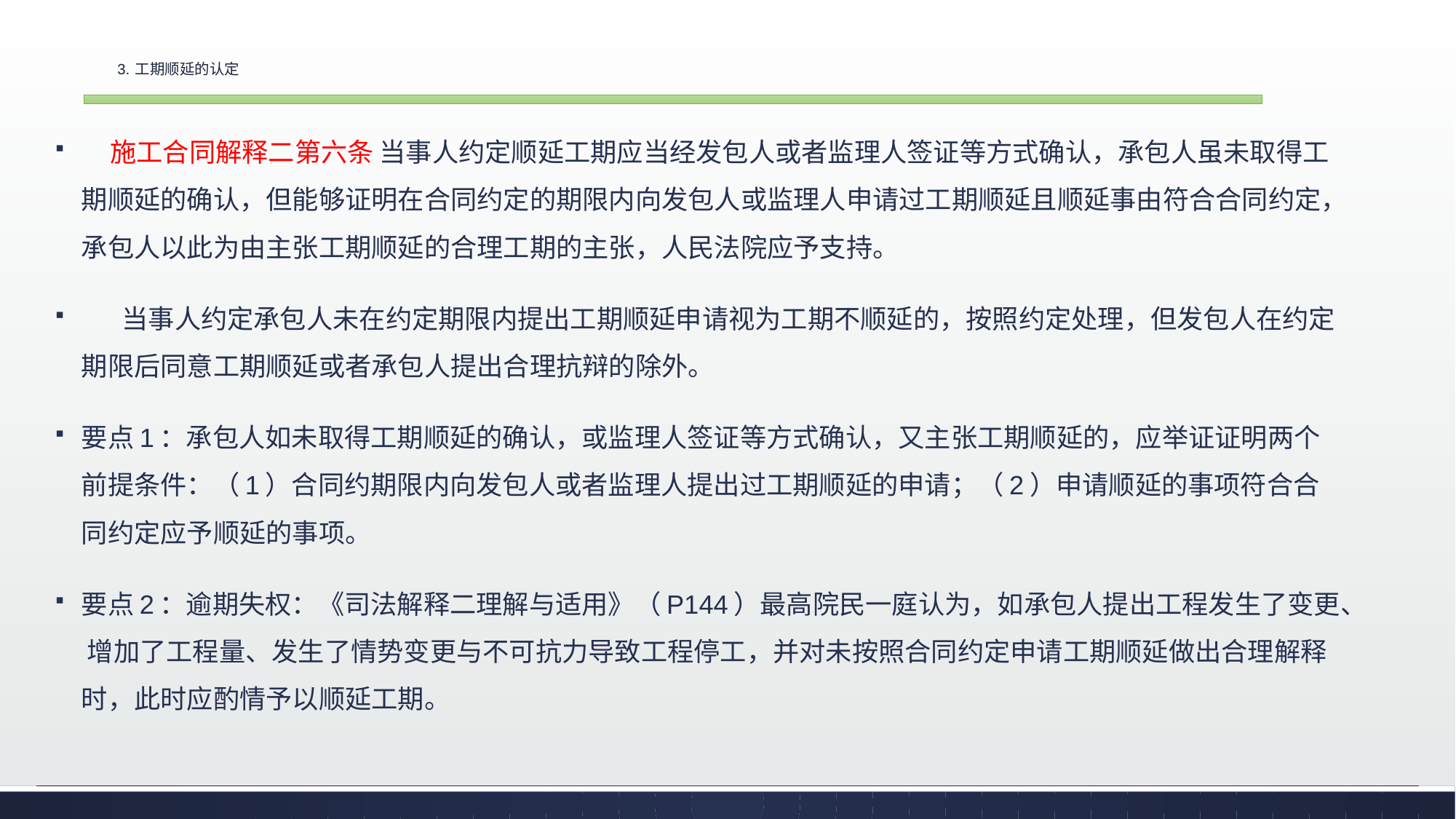

# 3. 工期顺延的认定

    施工合同解释二第六条 当事人约定顺延工期应当经发包人或者监理人签证等方式确认，承包人虽未取得工期顺延的确认，但能够证明在合同约定的期限内向发包人或监理人申请过工期顺延且顺延事由符合合同约定，承包人以此为由主张工期顺延的合理工期的主张，人民法院应予支持。
      当事人约定承包人未在约定期限内提出工期顺延申请视为工期不顺延的，按照约定处理，但发包人在约定期限后同意工期顺延或者承包人提出合理抗辩的除外。
要点1：承包人如未取得工期顺延的确认，或监理人签证等方式确认，又主张工期顺延的，应举证证明两个前提条件：（1）合同约期限内向发包人或者监理人提出过工期顺延的申请；（2）申请顺延的事项符合合同约定应予顺延的事项。
要点2：逾期失权：《司法解释二理解与适用》（P144）最高院民一庭认为，如承包人提出工程发生了变更、 增加了工程量、发生了情势变更与不可抗力导致工程停工，并对未按照合同约定申请工期顺延做出合理解释时，此时应酌情予以顺延工期。